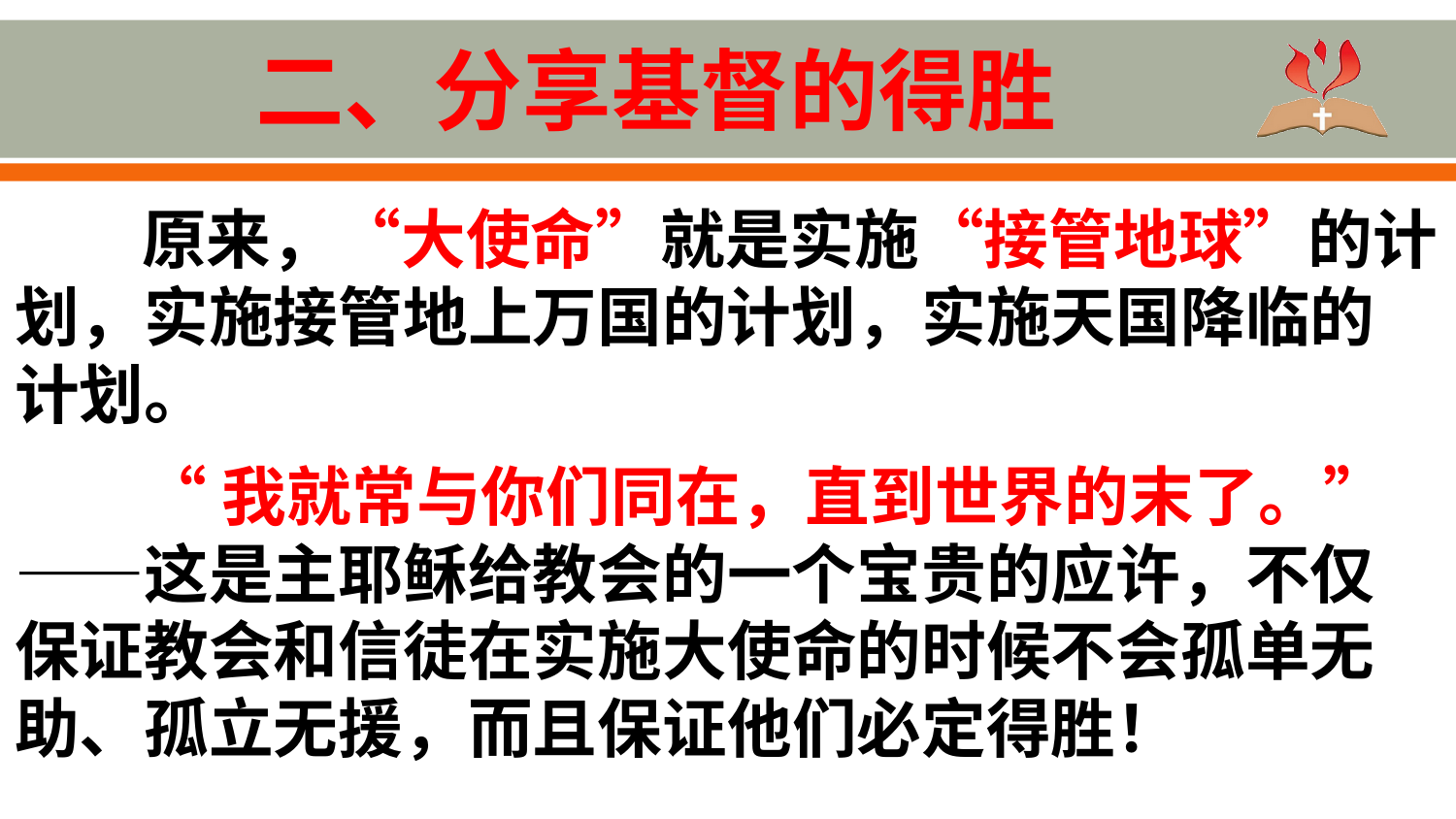

# 二、分享基督的得胜
原来，“大使命”就是实施“接管地球”的计划，实施接管地上万国的计划，实施天国降临的计划。
“我就常与你们同在，直到世界的末了。” ——这是主耶稣给教会的一个宝贵的应许，不仅保证教会和信徒在实施大使命的时候不会孤单无助、孤立无援，而且保证他们必定得胜！

29